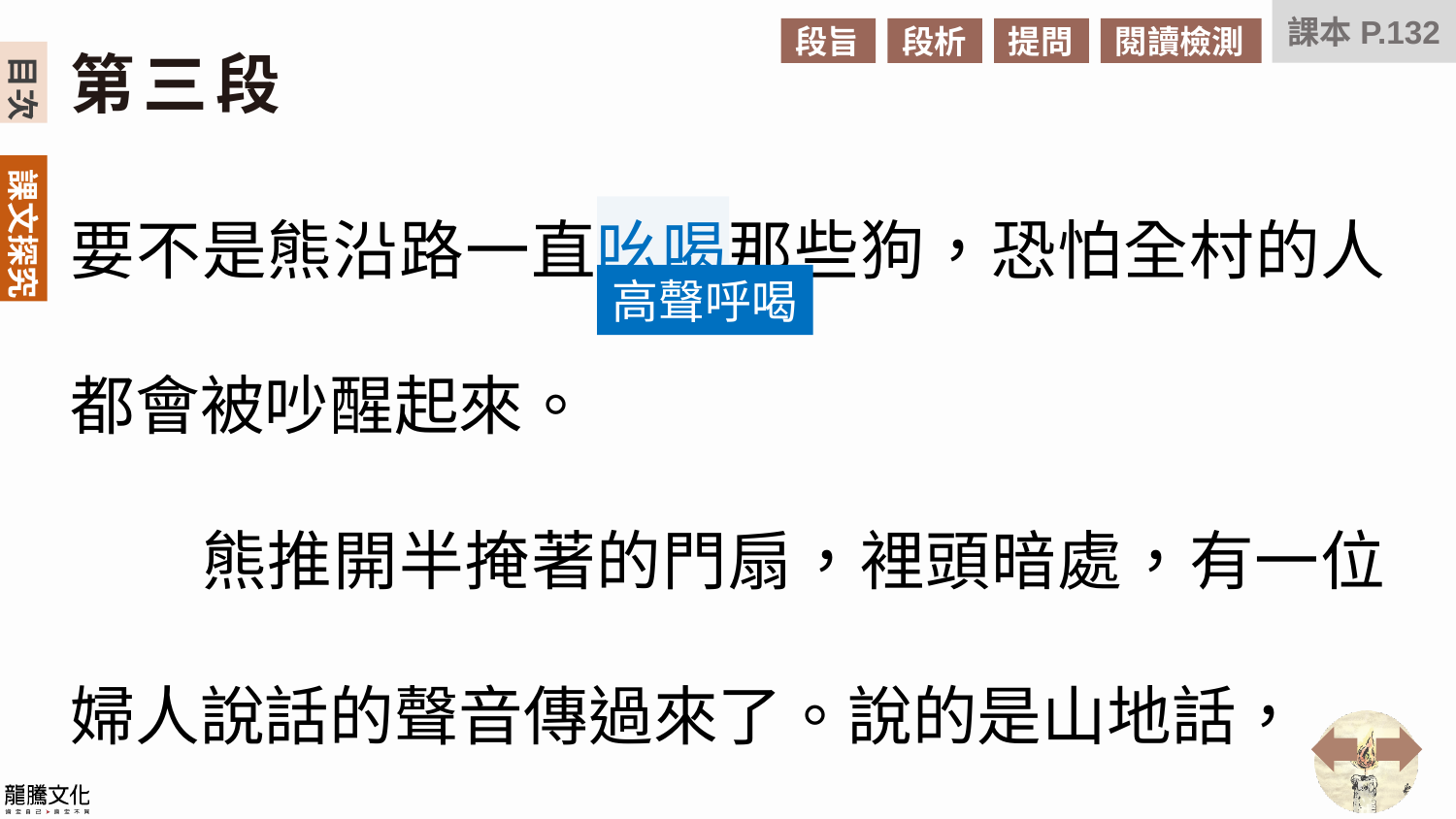

課本P.132
段旨
段析
提問
閱讀檢測
第三段
要不是熊沿路一直吆喝那些狗，恐怕全村的人都會被吵醒起來。
　　熊推開半掩著的門扇，裡頭暗處，有一位婦人說話的聲音傳過來了。說的是山地話，

高聲呼喝